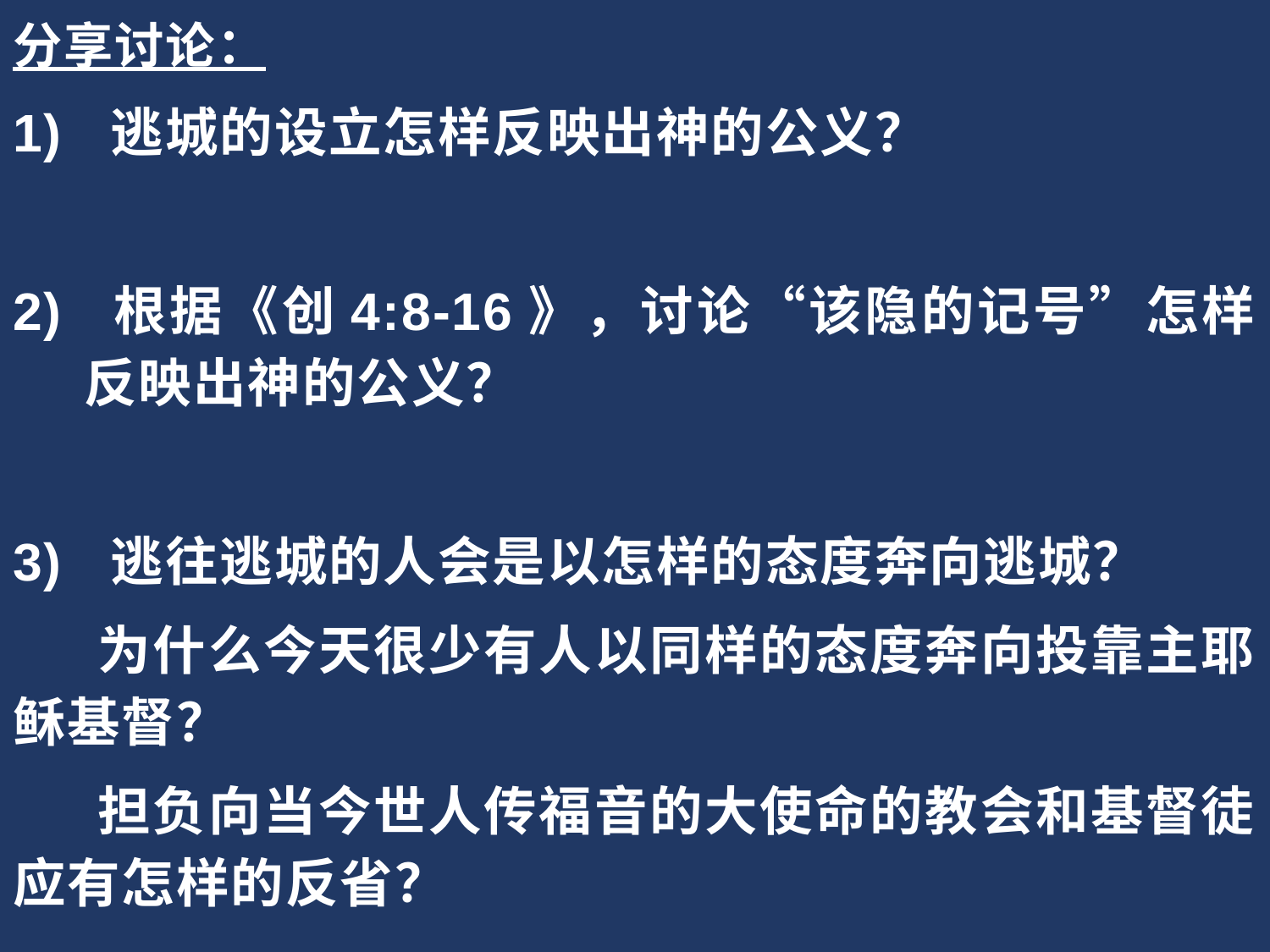

分享讨论：
 逃城的设立怎样反映出神的公义？

 根据《创4:8-16》，讨论“该隐的记号”怎样反映出神的公义？

 逃往逃城的人会是以怎样的态度奔向逃城？
     为什么今天很少有人以同样的态度奔向投靠主耶稣基督？
     担负向当今世人传福音的大使命的教会和基督徒应有怎样的反省？